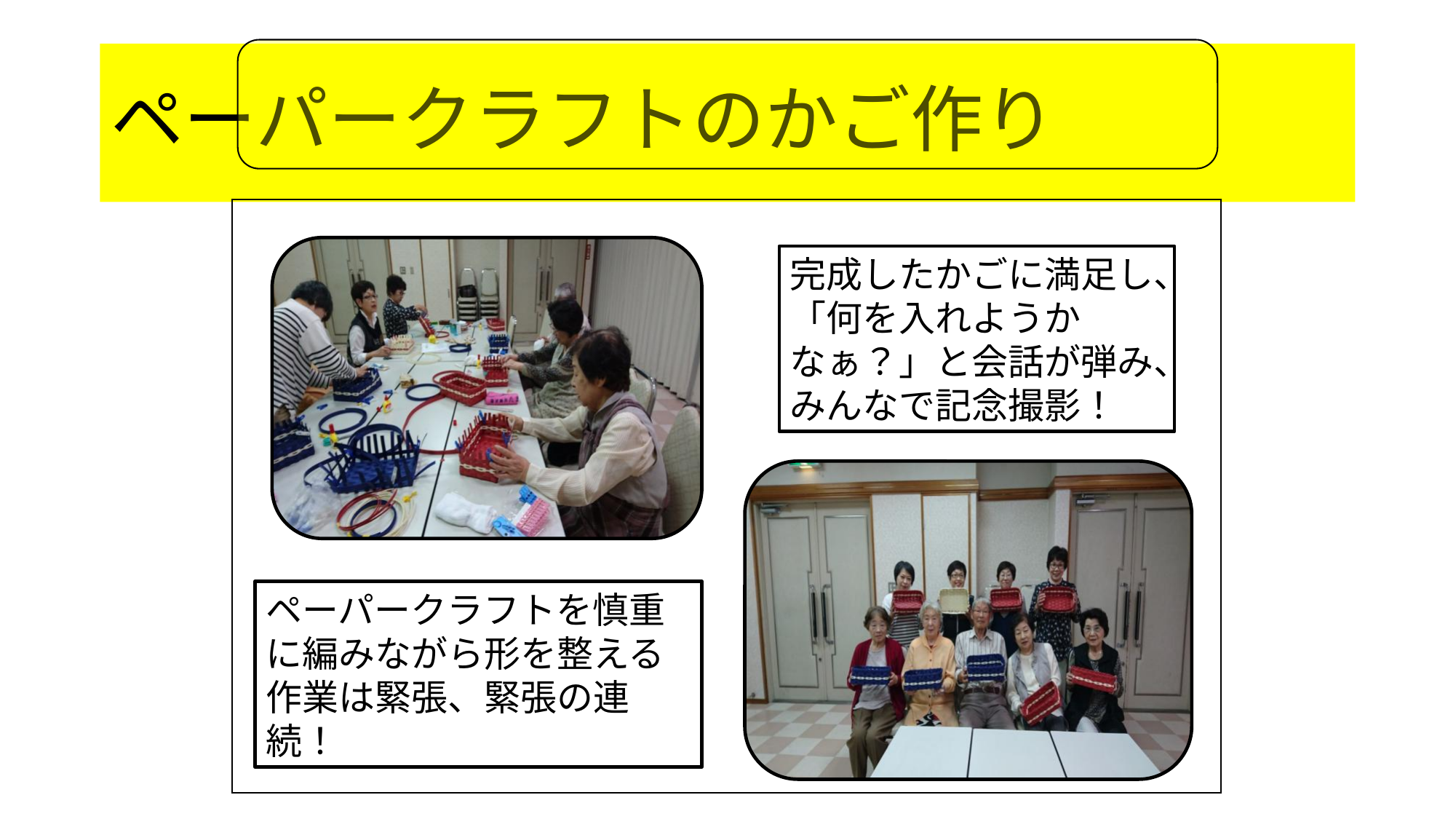

# ペーパークラフトのかご作り

完成したかごに満足し、「何を入れようかなぁ？」と会話が弾み、みんなで記念撮影！

ペーパークラフトを慎重に編みながら形を整える作業は緊張、緊張の連続！